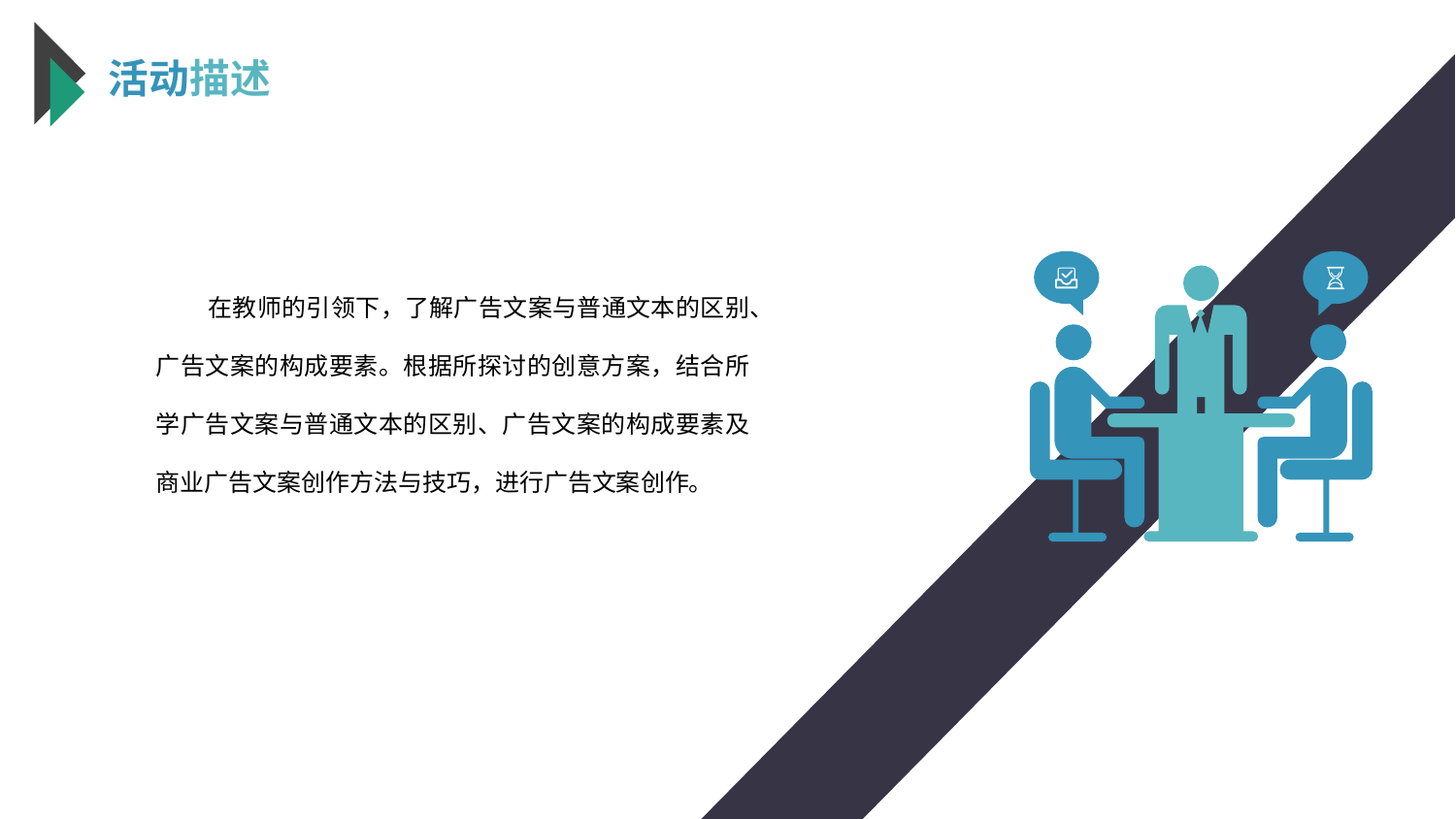

活动描述

        在教师的引领下，了解广告文案与普通文本的区别、广告文案的构成要素。根据所探讨的创意方案，结合所学广告文案与普通文本的区别、广告文案的构成要素及商业广告文案创作方法与技巧，进行广告文案创作。